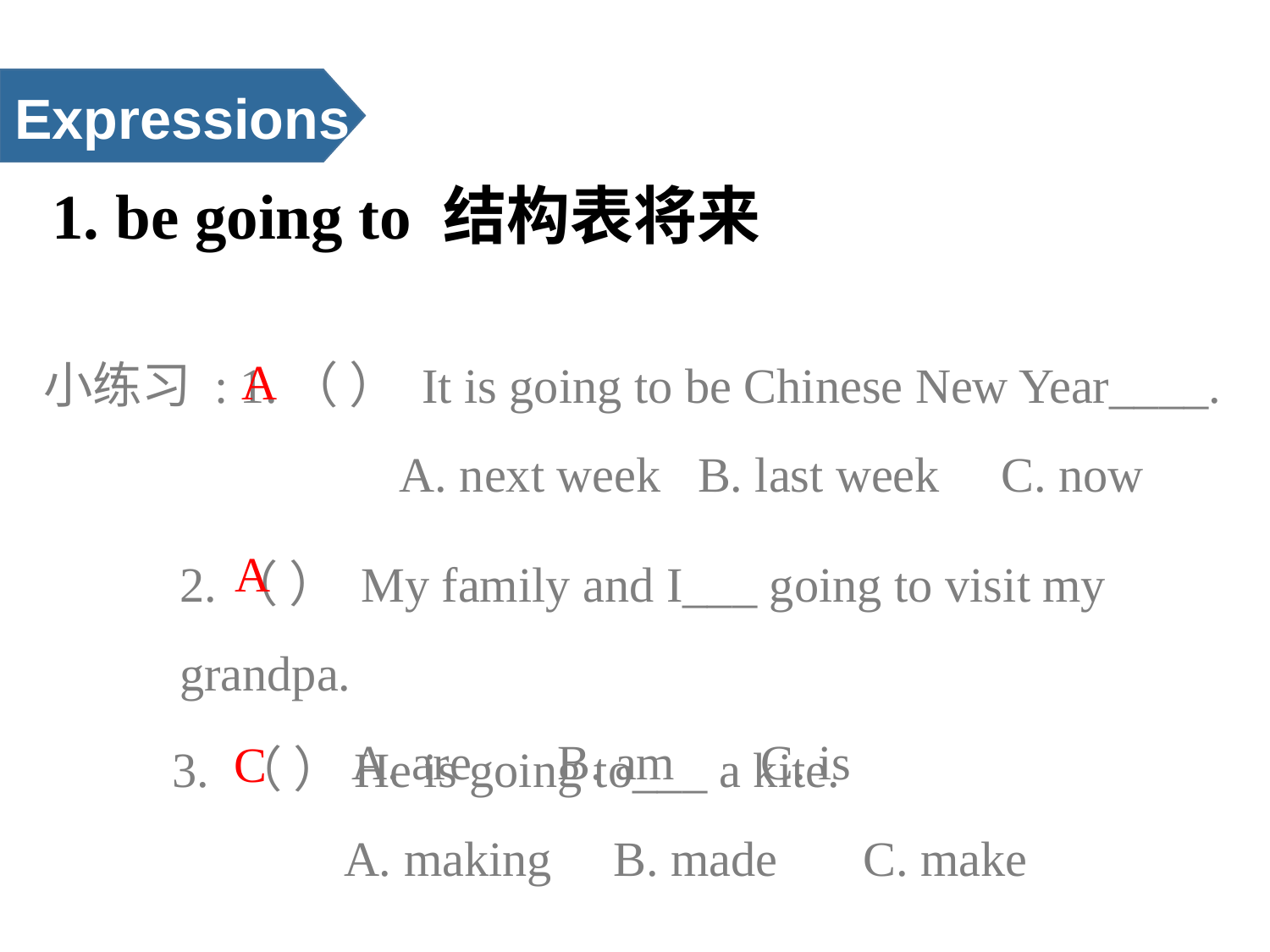

Expressions
1. be going to 结构表将来
小练习 : 1.（ ） It is going to be Chinese New Year____.
                             A. next week   B. last week     C. now
A
2.（ ） My family and I___ going to visit my grandpa.
              A. are       B. am       C. is
A
 3. （ ）He is going to___ a kite.
               A. making     B. made       C. make
C